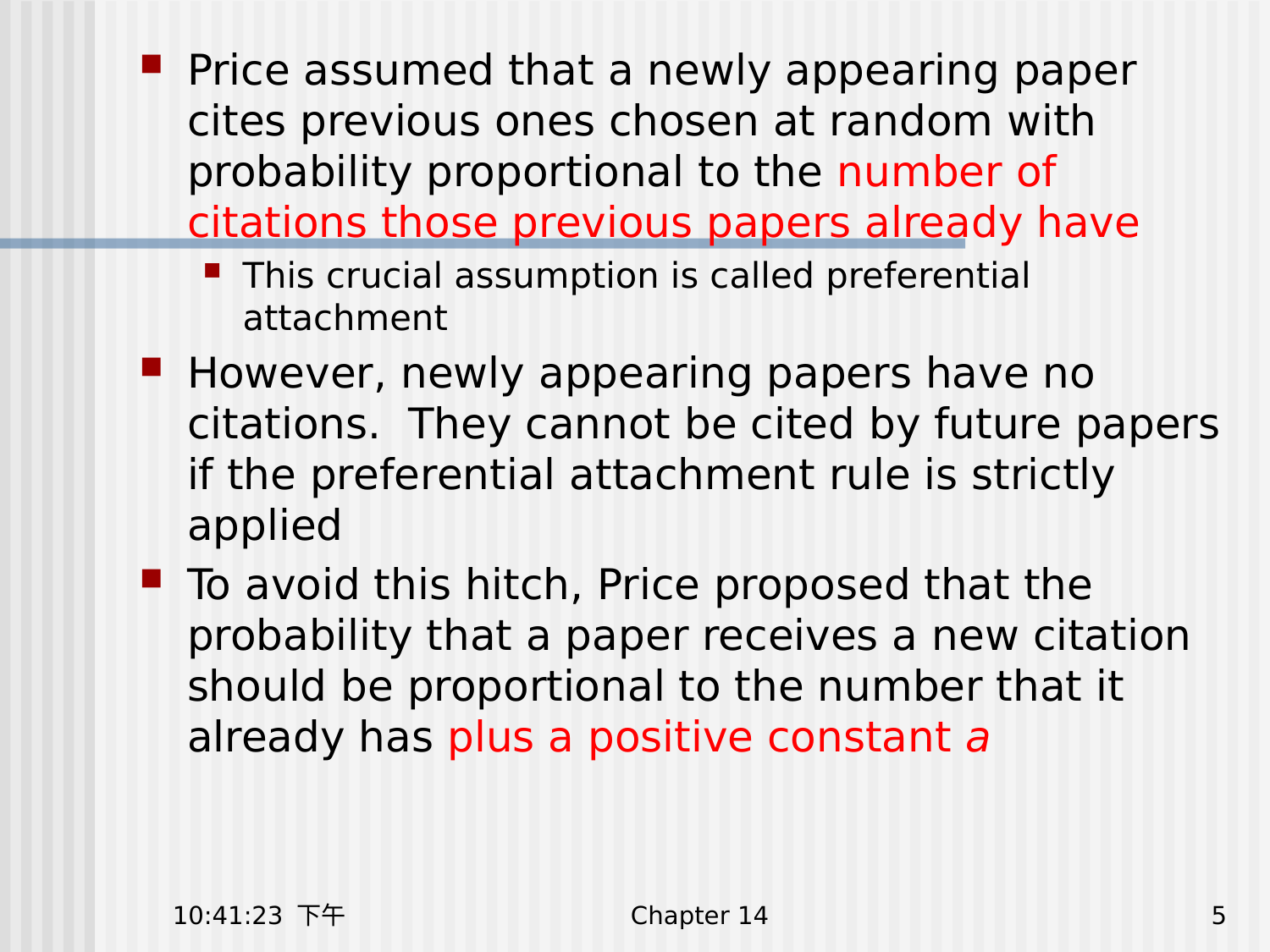

Price assumed that a newly appearing paper cites previous ones chosen at random with probability proportional to the number of citations those previous papers already have
This crucial assumption is called preferential attachment
However, newly appearing papers have no citations.  They cannot be cited by future papers if the preferential attachment rule is strictly applied
To avoid this hitch, Price proposed that the probability that a paper receives a new citation should be proportional to the number that it already has plus a positive constant a
10:41:23 下午
Chapter 14
5